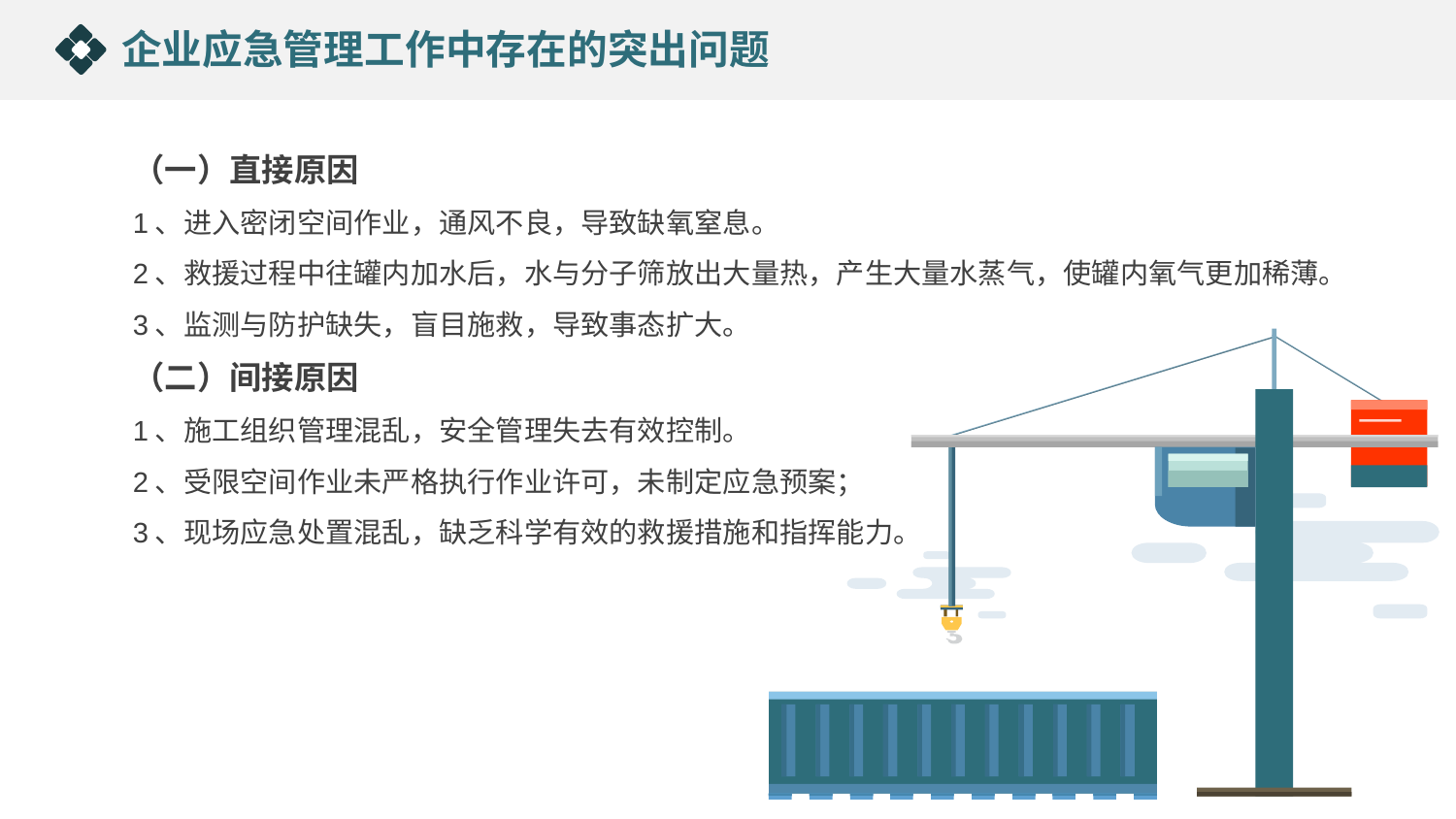

企业应急管理工作中存在的突出问题
（一）直接原因
1、进入密闭空间作业，通风不良，导致缺氧窒息。
2、救援过程中往罐内加水后，水与分子筛放出大量热，产生大量水蒸气，使罐内氧气更加稀薄。
3、监测与防护缺失，盲目施救，导致事态扩大。

（二）间接原因
1、施工组织管理混乱，安全管理失去有效控制。
2、受限空间作业未严格执行作业许可，未制定应急预案；
3、现场应急处置混乱，缺乏科学有效的救援措施和指挥能力。